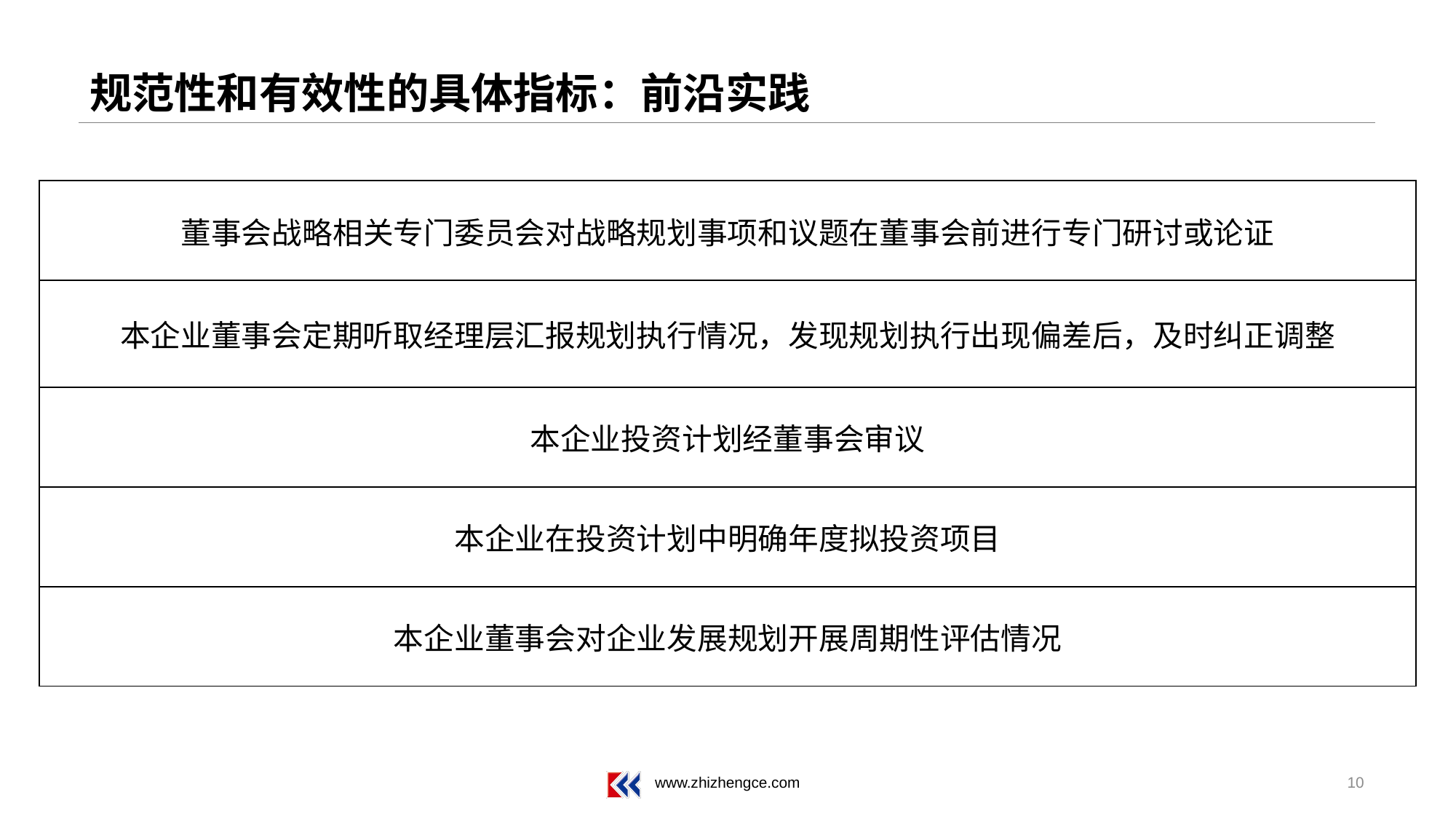

# 规范性和有效性的具体指标：前沿实践
| 董事会战略相关专门委员会对战略规划事项和议题在董事会前进行专门研讨或论证 |
| --- |
| 本企业董事会定期听取经理层汇报规划执行情况，发现规划执行出现偏差后，及时纠正调整 |
| 本企业投资计划经董事会审议 |
| 本企业在投资计划中明确年度拟投资项目 |
| 本企业董事会对企业发展规划开展周期性评估情况 |
10